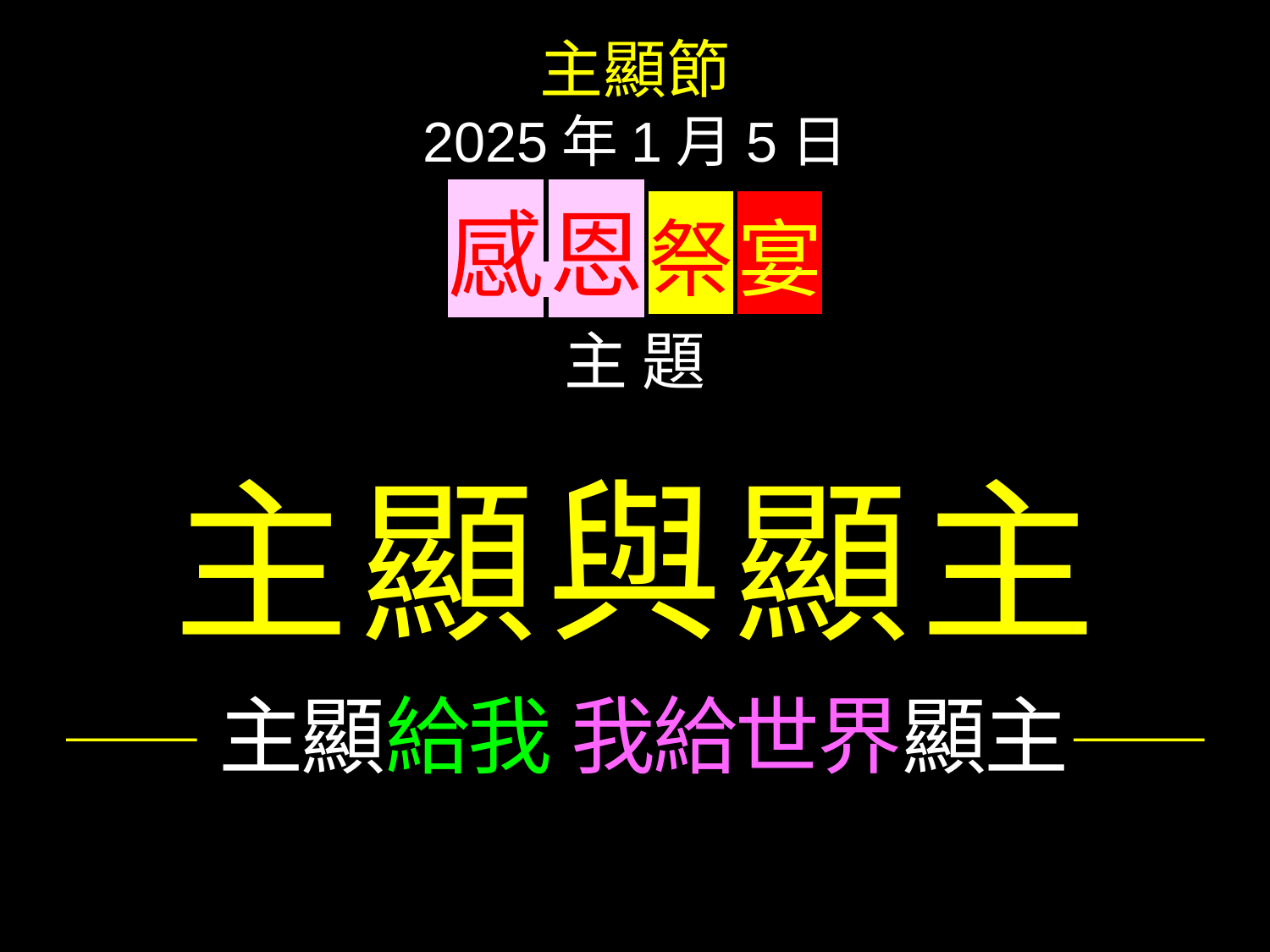

主顯節
2025年1月5日
感 恩 祭 宴

主 題

主顯與顯主
——主顯給我 我給世界顯主——